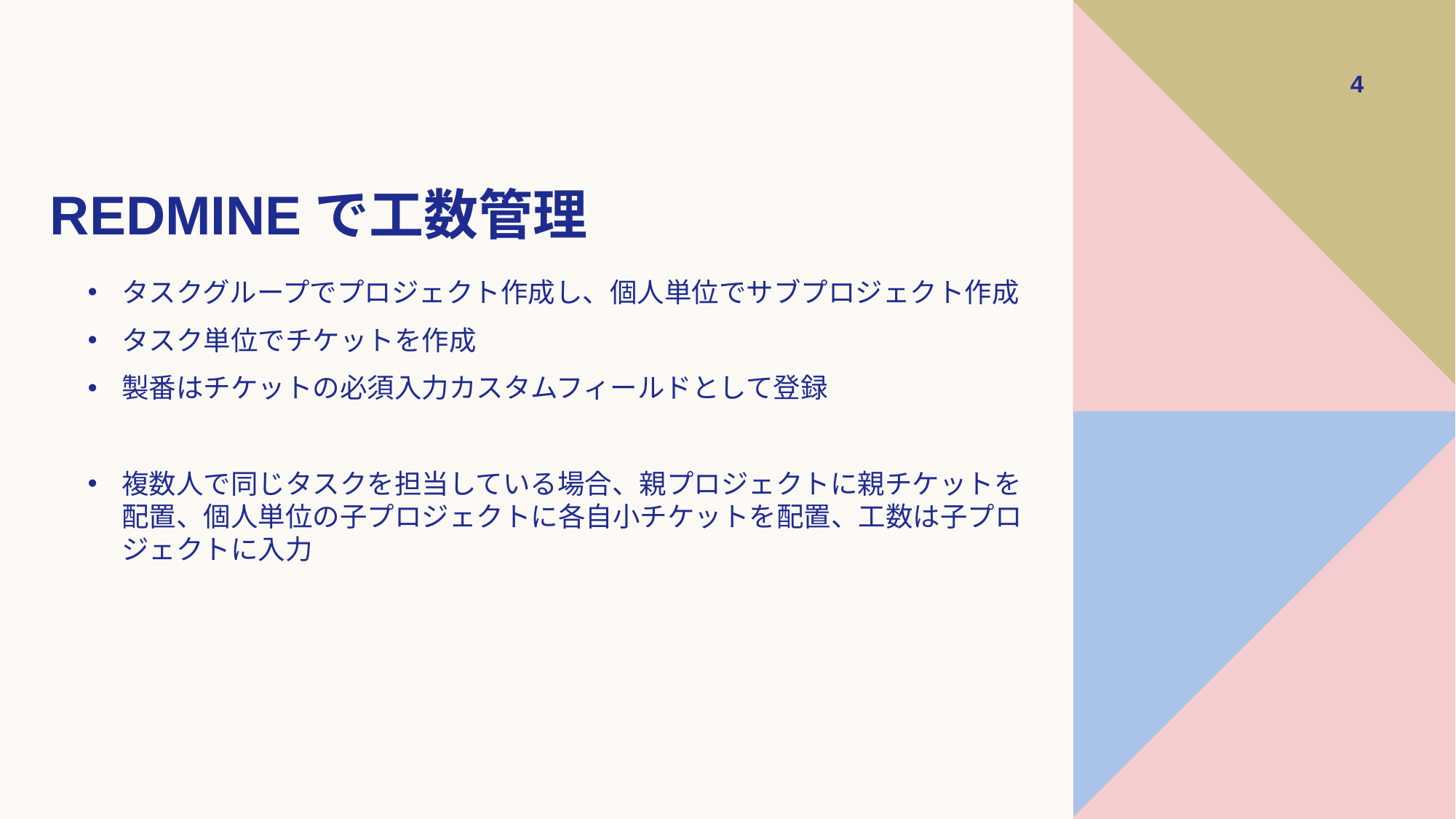

4
# REDMINEで工数管理
タスクグループでプロジェクト作成し、個人単位でサブプロジェクト作成
タスク単位でチケットを作成
製番はチケットの必須入力カスタムフィールドとして登録

複数人で同じタスクを担当している場合、親プロジェクトに親チケットを配置、個人単位の子プロジェクトに各自小チケットを配置、工数は子プロジェクトに入力